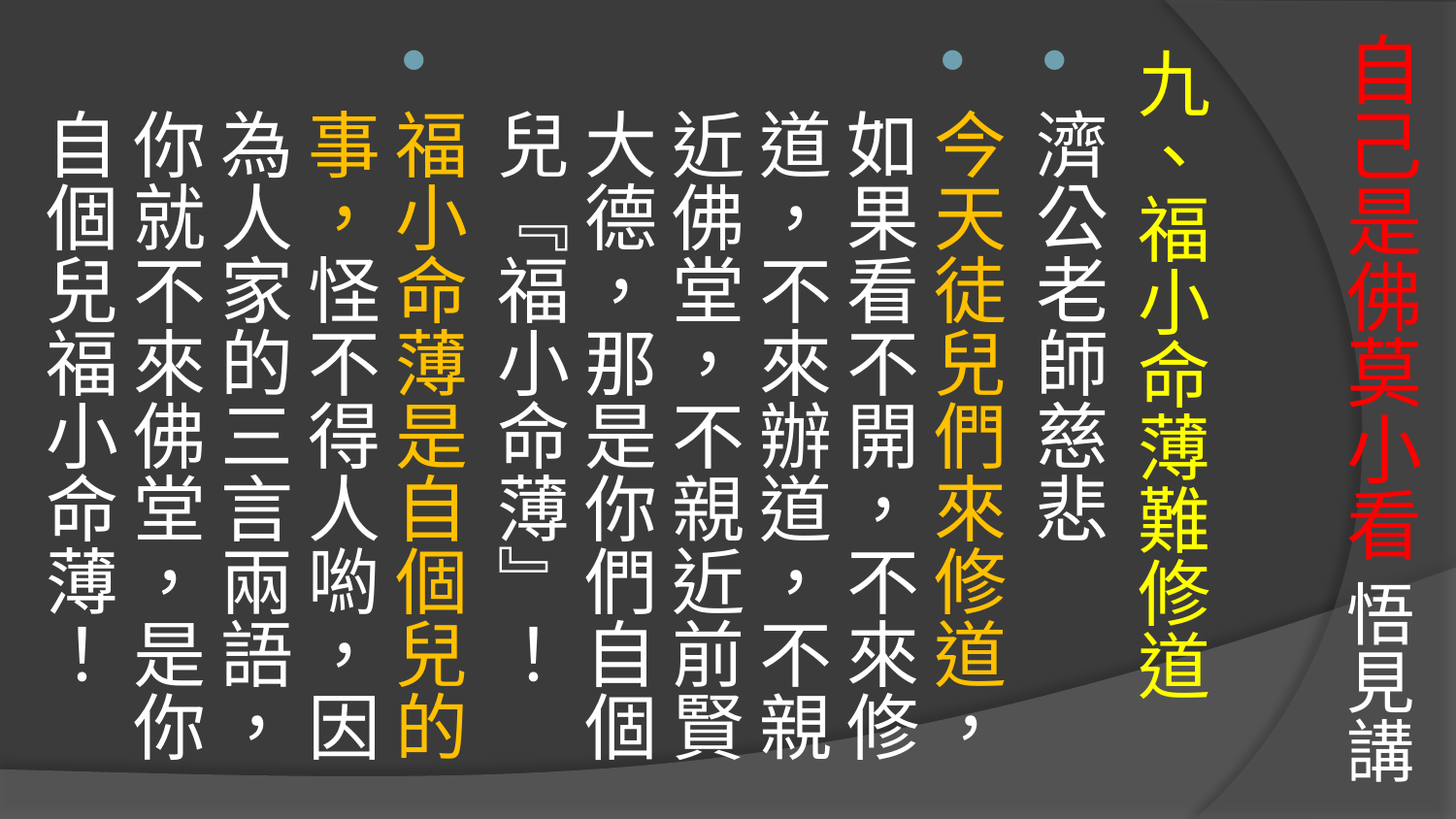

# 自己是佛莫小看 悟見講
九、福小命薄難修道
濟公老師慈悲
今天徒兒們來修道，如果看不開，不來修道，不來辦道，不親近佛堂，不親近前賢大德，那是你們自個兒『福小命薄』！
福小命薄是自個兒的事，怪不得人喲，因為人家的三言兩語，你就不來佛堂，是你自個兒福小命薄！